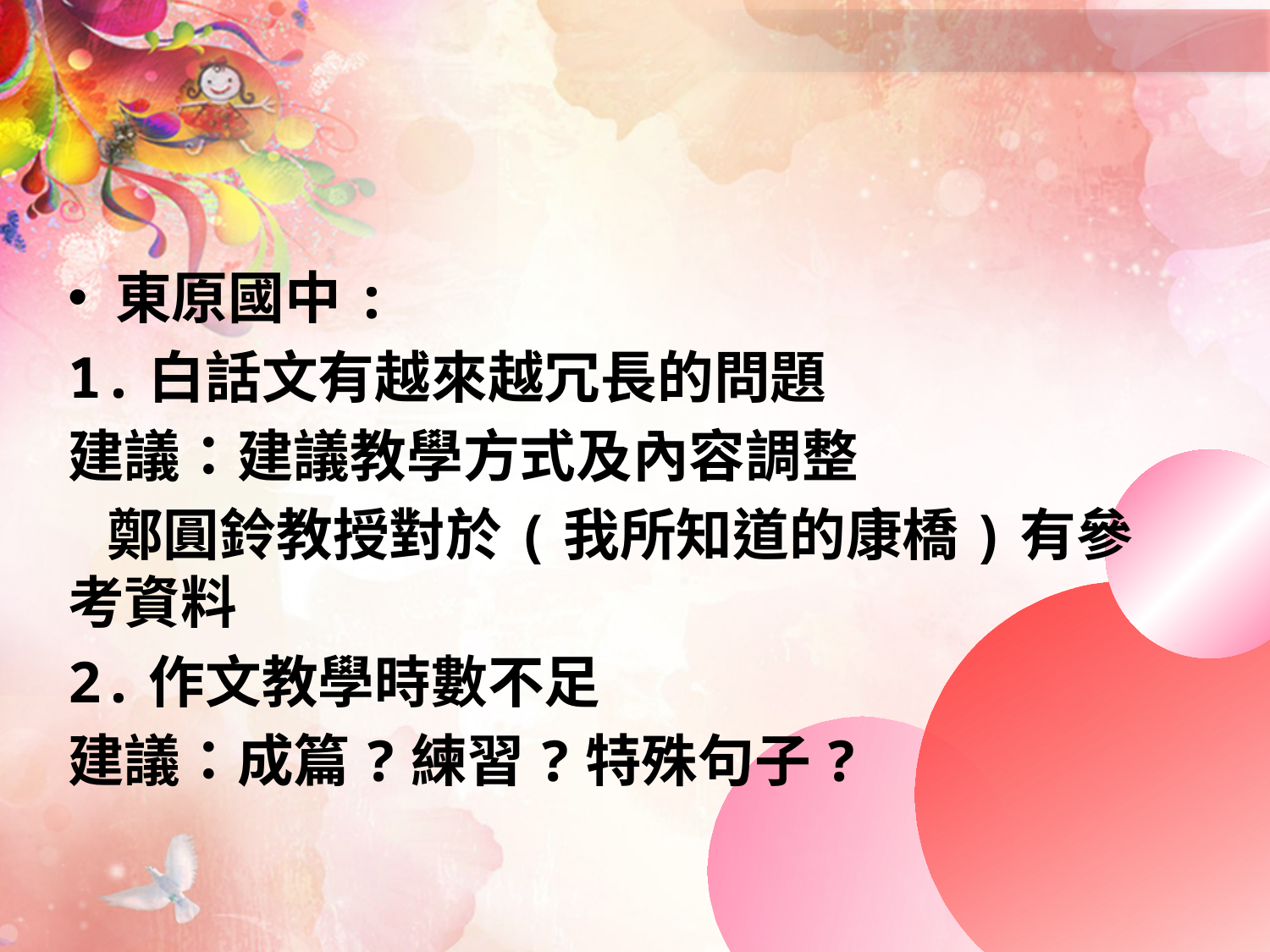

#
東原國中:
1.白話文有越來越冗長的問題
建議：建議教學方式及內容調整
  鄭圓鈴教授對於(我所知道的康橋)有參考資料
2.作文教學時數不足
建議：成篇?練習?特殊句子?